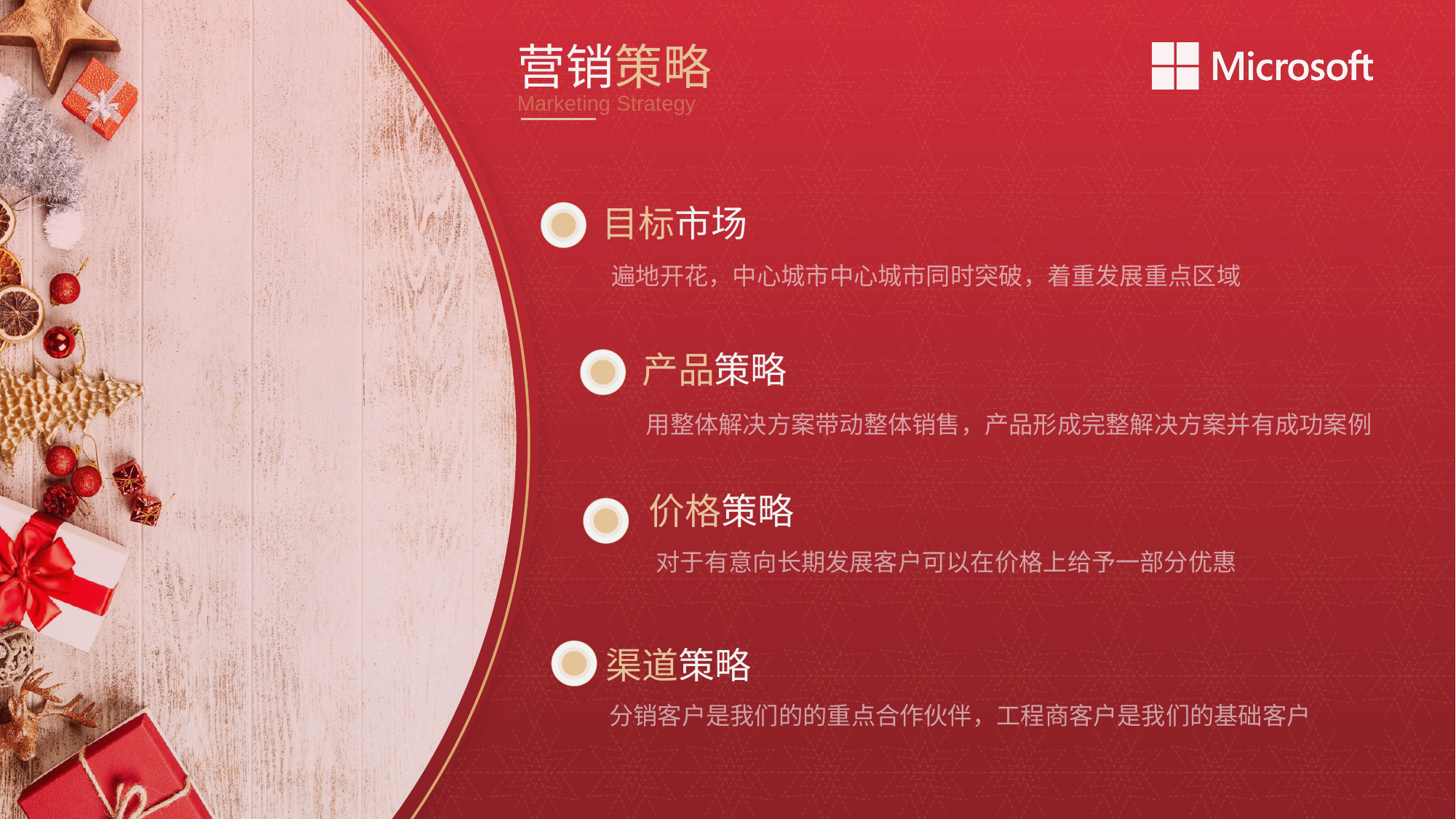

营销策略
Marketing Strategy

目标市场
遍地开花，中心城市中心城市同时突破，着重发展重点区域

产品策略
用整体解决方案带动整体销售，产品形成完整解决方案并有成功案例
价格策略

对于有意向长期发展客户可以在价格上给予一部分优惠

渠道策略
分销客户是我们的的重点合作伙伴，工程商客户是我们的基础客户